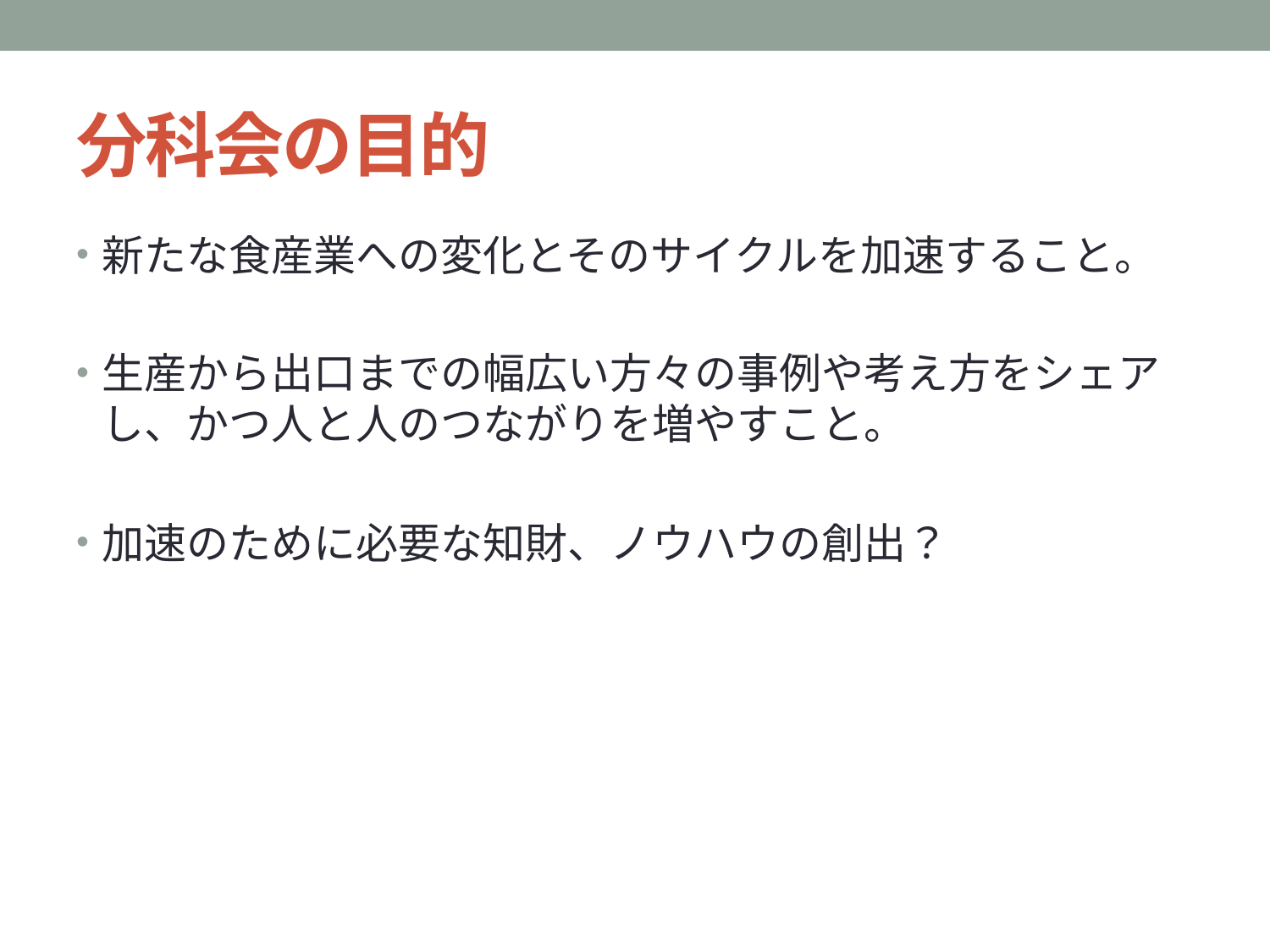

# 分科会の目的
新たな食産業への変化とそのサイクルを加速すること。

生産から出口までの幅広い方々の事例や考え方をシェアし、かつ人と人のつながりを増やすこと。

加速のために必要な知財、ノウハウの創出？